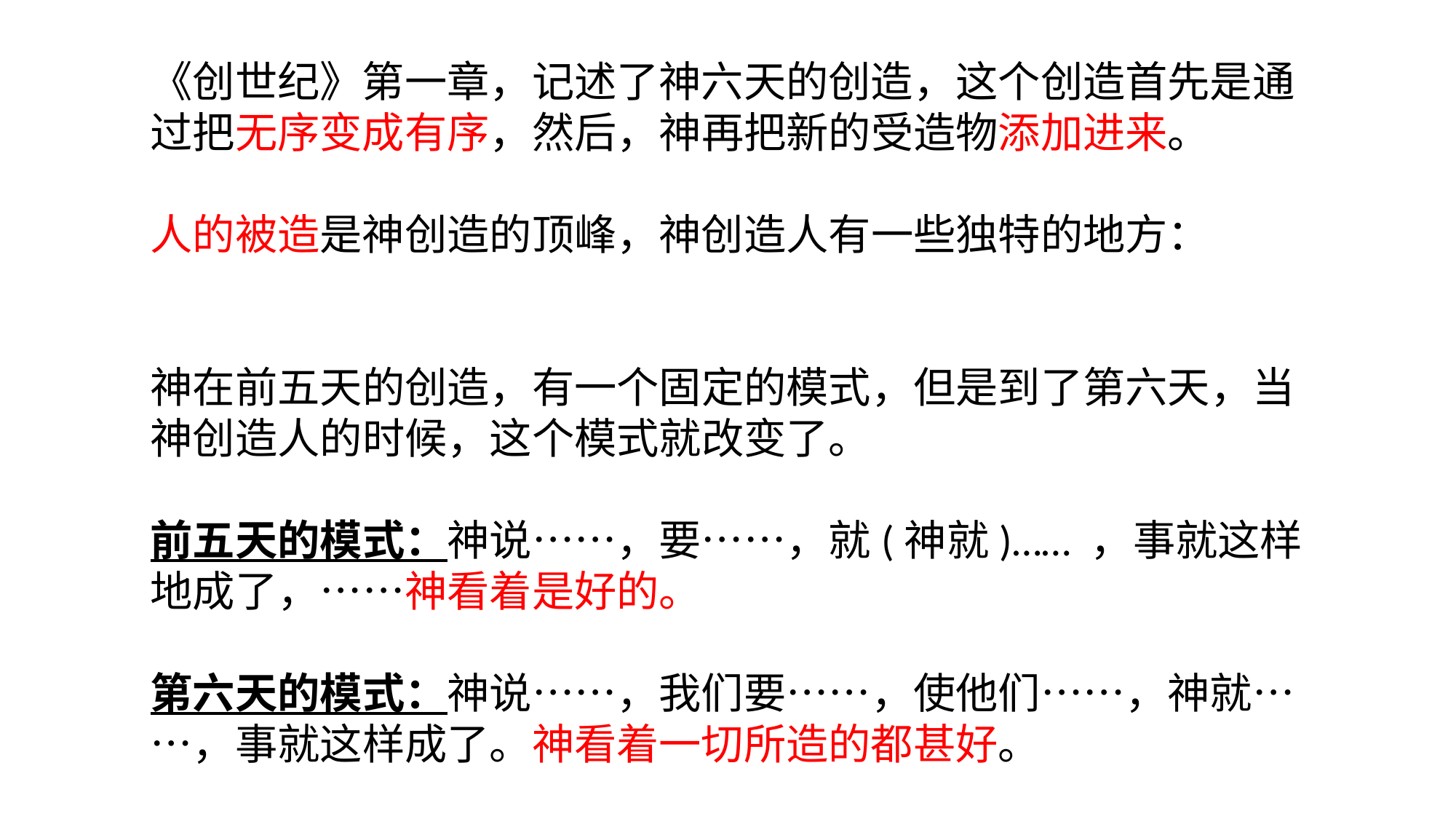

《创世纪》第一章，记述了神六天的创造，这个创造首先是通过把无序变成有序，然后，神再把新的受造物添加进来。

人的被造是神创造的顶峰，神创造人有一些独特的地方：

神在前五天的创造，有一个固定的模式，但是到了第六天，当神创造人的时候，这个模式就改变了。

前五天的模式：神说……，要……，就(神就)…… ，事就这样地成了，……神看着是好的。

第六天的模式：神说……，我们要……，使他们……，神就……，事就这样成了。神看着一切所造的都甚好。